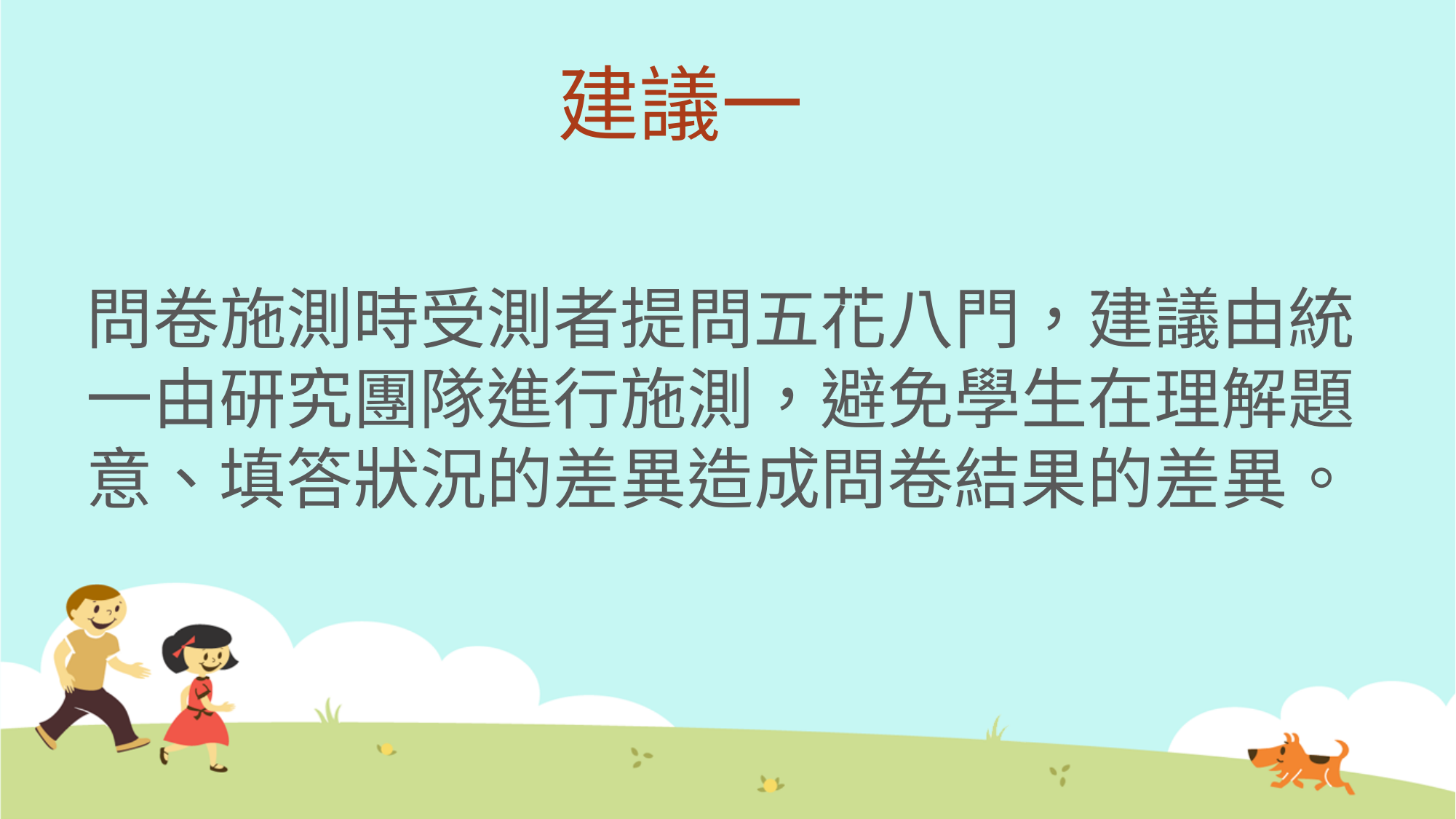

# 建議一

問卷施測時受測者提問五花八門，建議由統一由研究團隊進行施測，避免學生在理解題意、填答狀況的差異造成問卷結果的差異。